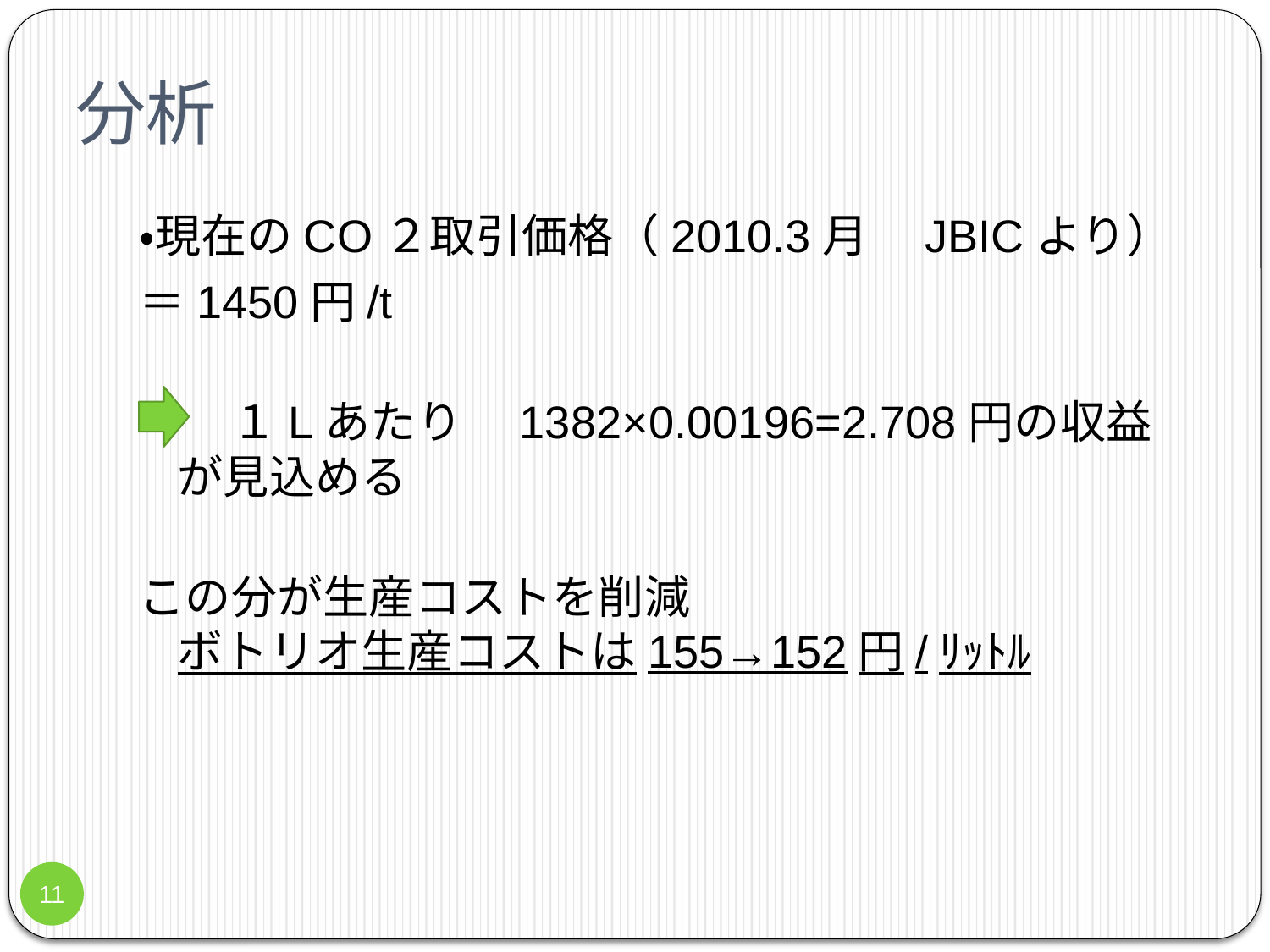

# 分析
・現在のCO２取引価格（2010.3月　JBICより）
＝1450円/t
　　１Lあたり　1382×0.00196=2.708円の収益が見込める
この分が生産コストを削減
ボトリオ生産コストは155→152円/ﾘｯﾄﾙ

11